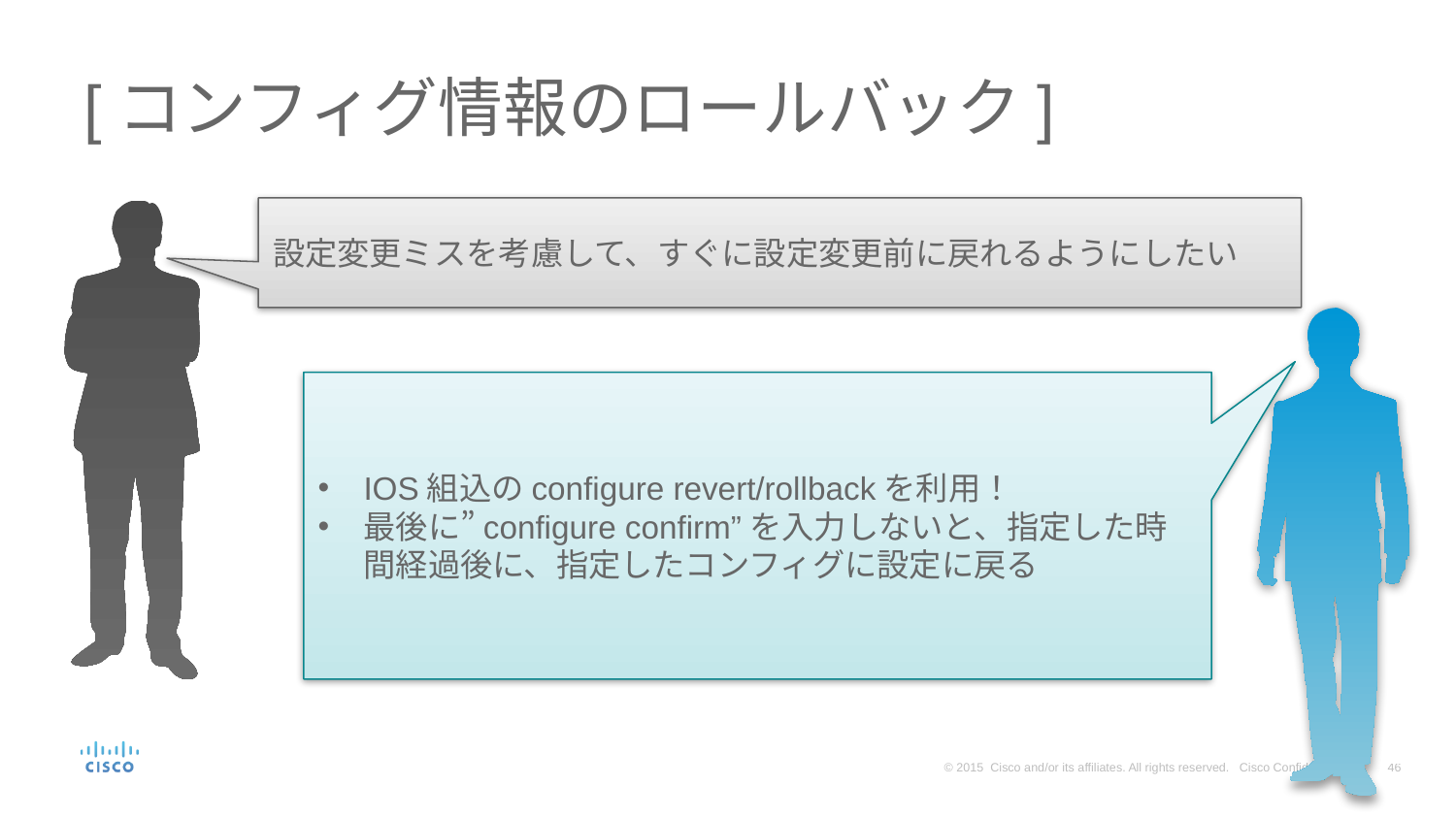

# [コンフィグ情報のロールバック]

設定変更ミスを考慮して、すぐに設定変更前に戻れるようにしたい

IOS組込のconfigure revert/rollbackを利用！
最後に”configure confirm”を入力しないと、指定した時間経過後に、指定したコンフィグに設定に戻る